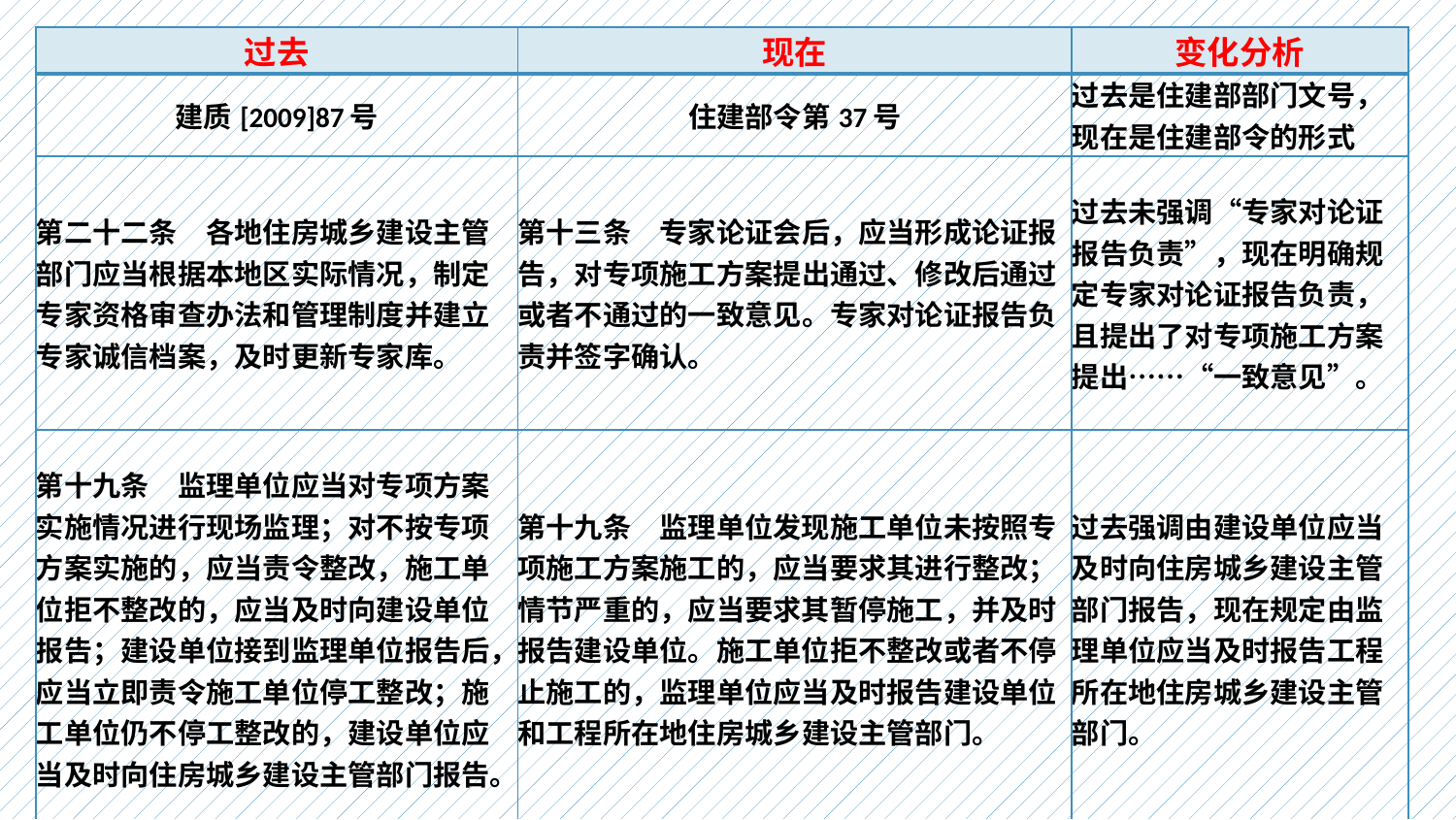

| 过去 | 现在 | 变化分析 |
| --- | --- | --- |
| 建质[2009]87号 | 住建部令第37号 | 过去是住建部部门文号，现在是住建部令的形式 |
| 第二十二条　各地住房城乡建设主管部门应当根据本地区实际情况，制定专家资格审查办法和管理制度并建立专家诚信档案，及时更新专家库。 | 第十三条　专家论证会后，应当形成论证报告，对专项施工方案提出通过、修改后通过或者不通过的一致意见。专家对论证报告负责并签字确认。 | 过去未强调“专家对论证报告负责”，现在明确规定专家对论证报告负责，且提出了对专项施工方案提出……“一致意见”。 |
| 第十九条　监理单位应当对专项方案实施情况进行现场监理；对不按专项方案实施的，应当责令整改，施工单位拒不整改的，应当及时向建设单位报告；建设单位接到监理单位报告后，应当立即责令施工单位停工整改；施工单位仍不停工整改的，建设单位应当及时向住房城乡建设主管部门报告。 | 第十九条　监理单位发现施工单位未按照专项施工方案施工的，应当要求其进行整改；情节严重的，应当要求其暂停施工，并及时报告建设单位。施工单位拒不整改或者不停止施工的，监理单位应当及时报告建设单位和工程所在地住房城乡建设主管部门。 | 过去强调由建设单位应当及时向住房城乡建设主管部门报告，现在规定由监理单位应当及时报告工程所在地住房城乡建设主管部门。 |